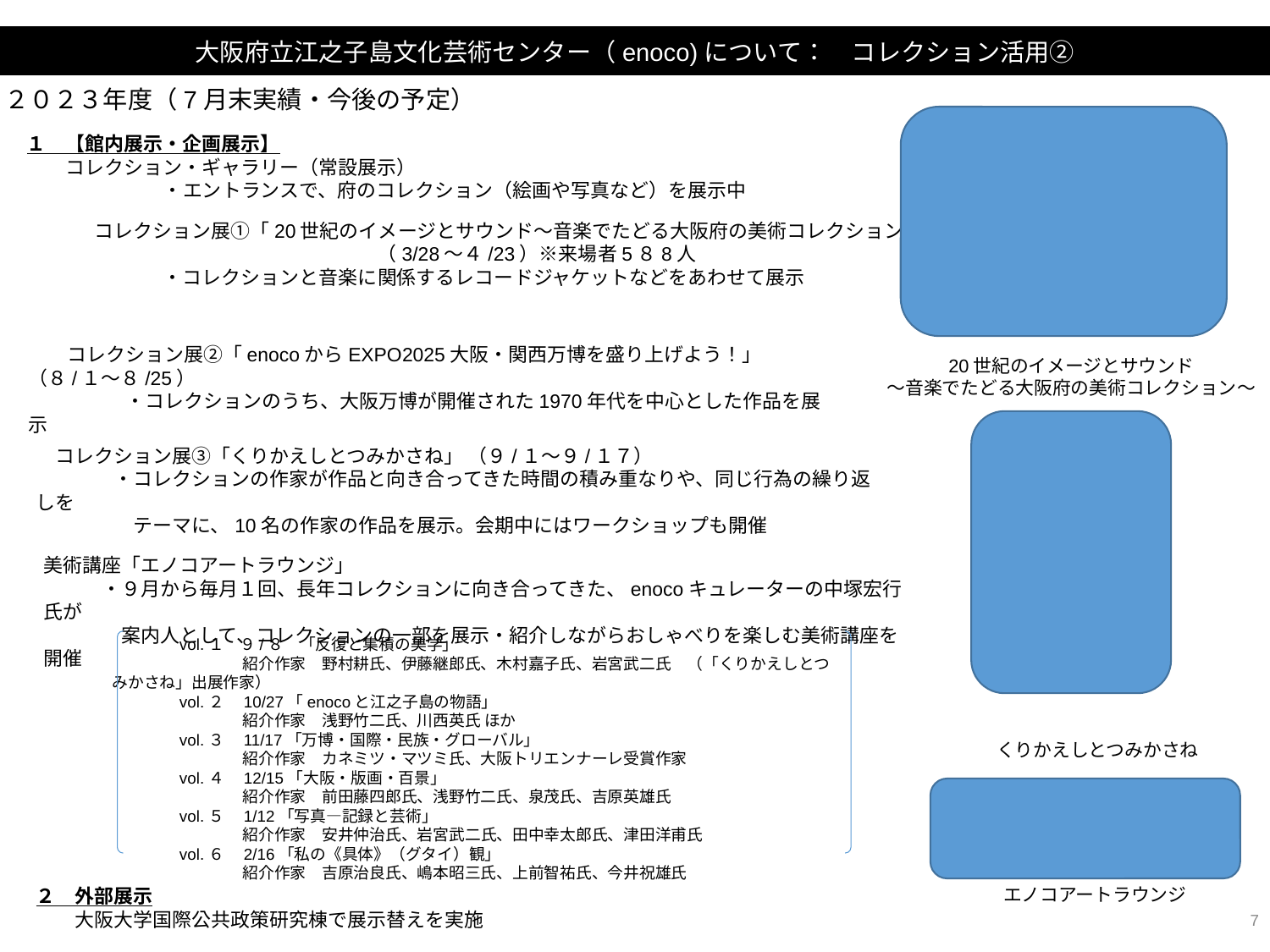

大阪府立江之子島文化芸術センター（enoco)について：　コレクション活用②
◆２０２３年度（7月末実績・今後の予定）

１　【館内展示・企画展示】
　　コレクション・ギャラリー（常設展示）
　　　　　　　　　・エントランスで、府のコレクション（絵画や写真など）を展示中

　　　 　 　コレクション展①「20世紀のイメージとサウンド～音楽でたどる大阪府の美術コレクション～」
　　　　　　　　　　　　　　　　　　　　（3/28～４/23）※来場者5８8人
　　　　　　　　　・コレクションと音楽に関係するレコードジャケットなどをあわせて展示

　　コレクション展②「enocoからEXPO2025大阪・関西万博を盛り上げよう！」 （８/１～８/25）
　　　　　・コレクションのうち、大阪万博が開催された1970年代を中心とした作品を展示

20世紀のイメージとサウンド
～音楽でたどる大阪府の美術コレクション～

　コレクション展③「くりかえしとつみかさね」 （９/１～９/１７）
　　　　・コレクションの作家が作品と向き合ってきた時間の積み重なりや、同じ行為の繰り返しを
　　　　　テーマに、10名の作家の作品を展示。会期中にはワークショップも開催

美術講座「エノコアートラウンジ」
　　　・９月から毎月１回、長年コレクションに向き合ってきた、enocoキュレーターの中塚宏行氏が
　　　　案内人として、コレクションの一部を展示・紹介しながらおしゃべりを楽しむ美術講座を開催

　　　　vol.１　９/８　「反復と集積の美学」
　　　　　　　 　紹介作家　野村耕氏、伊藤継郎氏、木村嘉子氏、岩宮武二氏　（「くりかえしとつみかさね」出展作家）
　　　　vol.２　10/27「enocoと江之子島の物語」
　　　　　　　 　紹介作家　浅野竹二氏、川西英氏 ほか
　　　　vol.３　11/17「万博・国際・民族・グローバル」
　　　　　　　 　紹介作家　カネミツ・マツミ氏、大阪トリエンナーレ受賞作家
　　　　vol.４　12/15「大阪・版画・百景」
　　　　　　　 　紹介作家　前田藤四郎氏、浅野竹二氏、泉茂氏、吉原英雄氏
　　　　vol.５　1/12「写真―記録と芸術」
　　　　　　　 　紹介作家　安井仲治氏、岩宮武二氏、田中幸太郎氏、津田洋甫氏
　　　　vol.６　2/16「私の《具体》（グタイ）観」
　　　　　　　 　紹介作家　吉原治良氏、嶋本昭三氏、上前智祐氏、今井祝雄氏

くりかえしとつみかさね

エノコアートラウンジ
２　外部展示
　　大阪大学国際公共政策研究棟で展示替えを実施

7